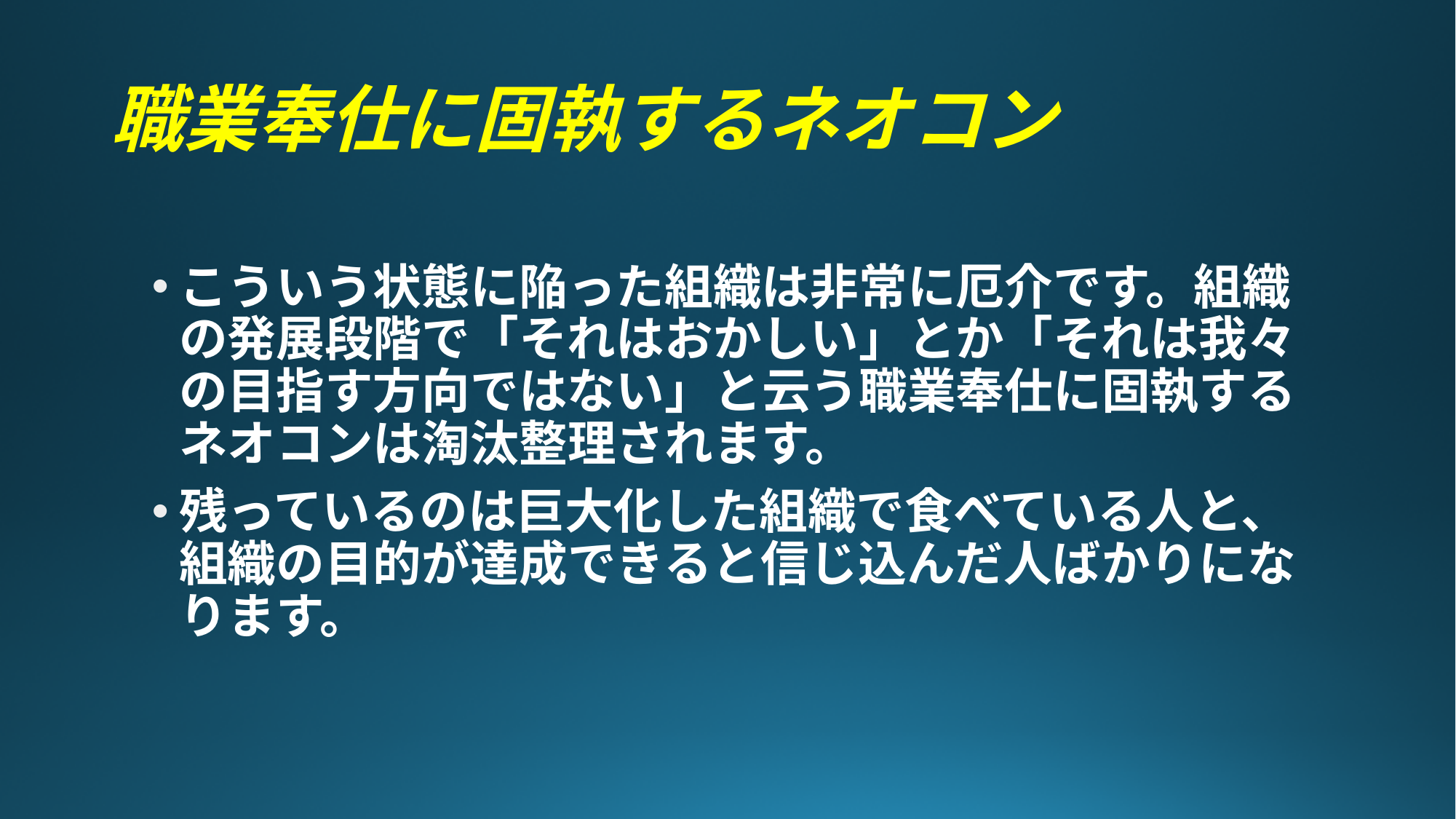

# 職業奉仕に固執するネオコン
こういう状態に陥った組織は非常に厄介です。組織の発展段階で「それはおかしい」とか「それは我々の目指す方向ではない」と云う職業奉仕に固執するネオコンは淘汰整理されます。
残っているのは巨大化した組織で食べている人と、組織の目的が達成できると信じ込んだ人ばかりになります。